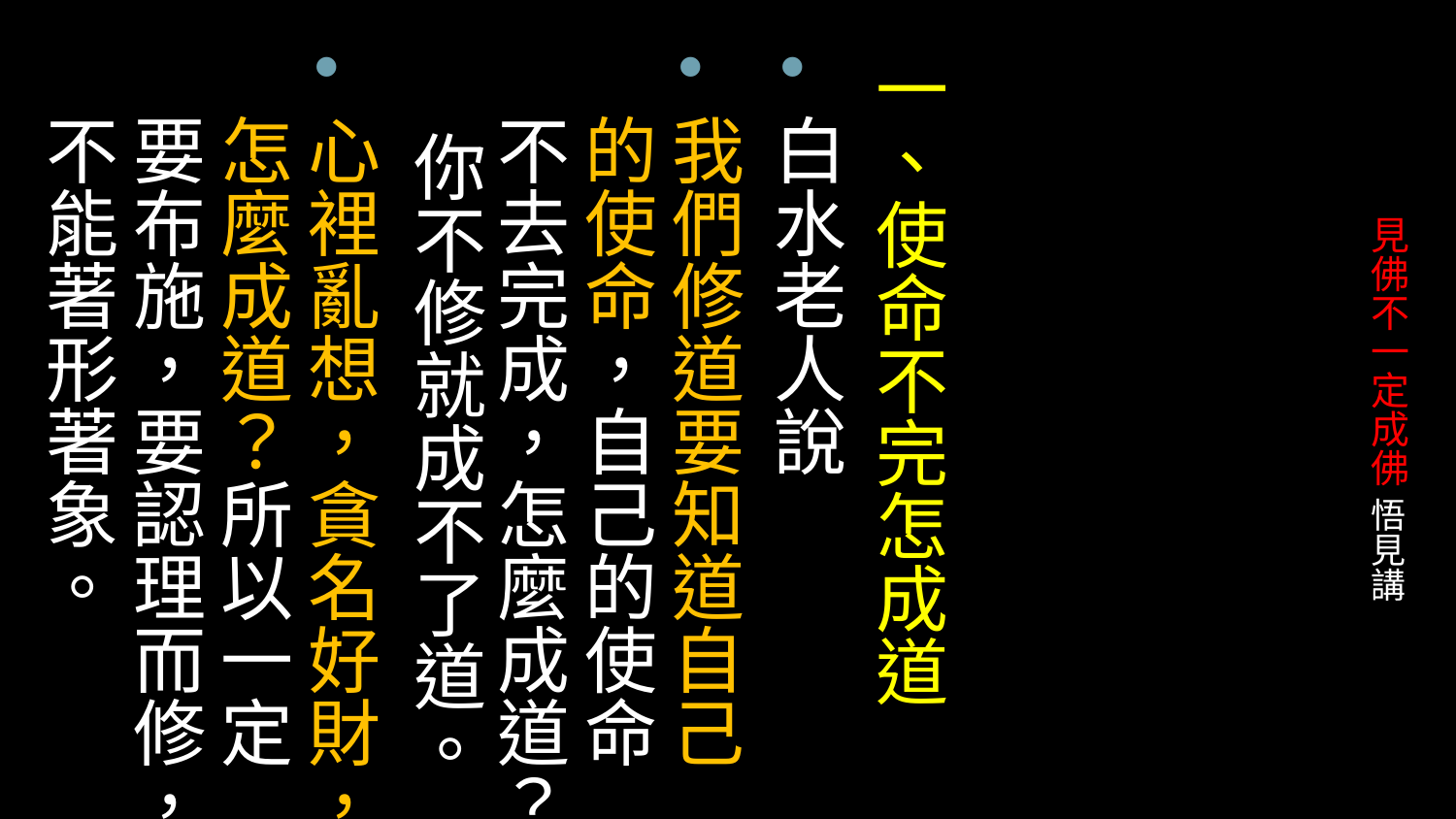

# 見佛不一定成佛 悟見講
一、使命不完怎成道
白水老人說
我們修道要知道自己的使命，自己的使命不去完成，怎麼成道？ 你不修就成不了道。
心裡亂想，貪名好財，怎麼成道？所以一定要布施，要認理而修，不能著形著象。